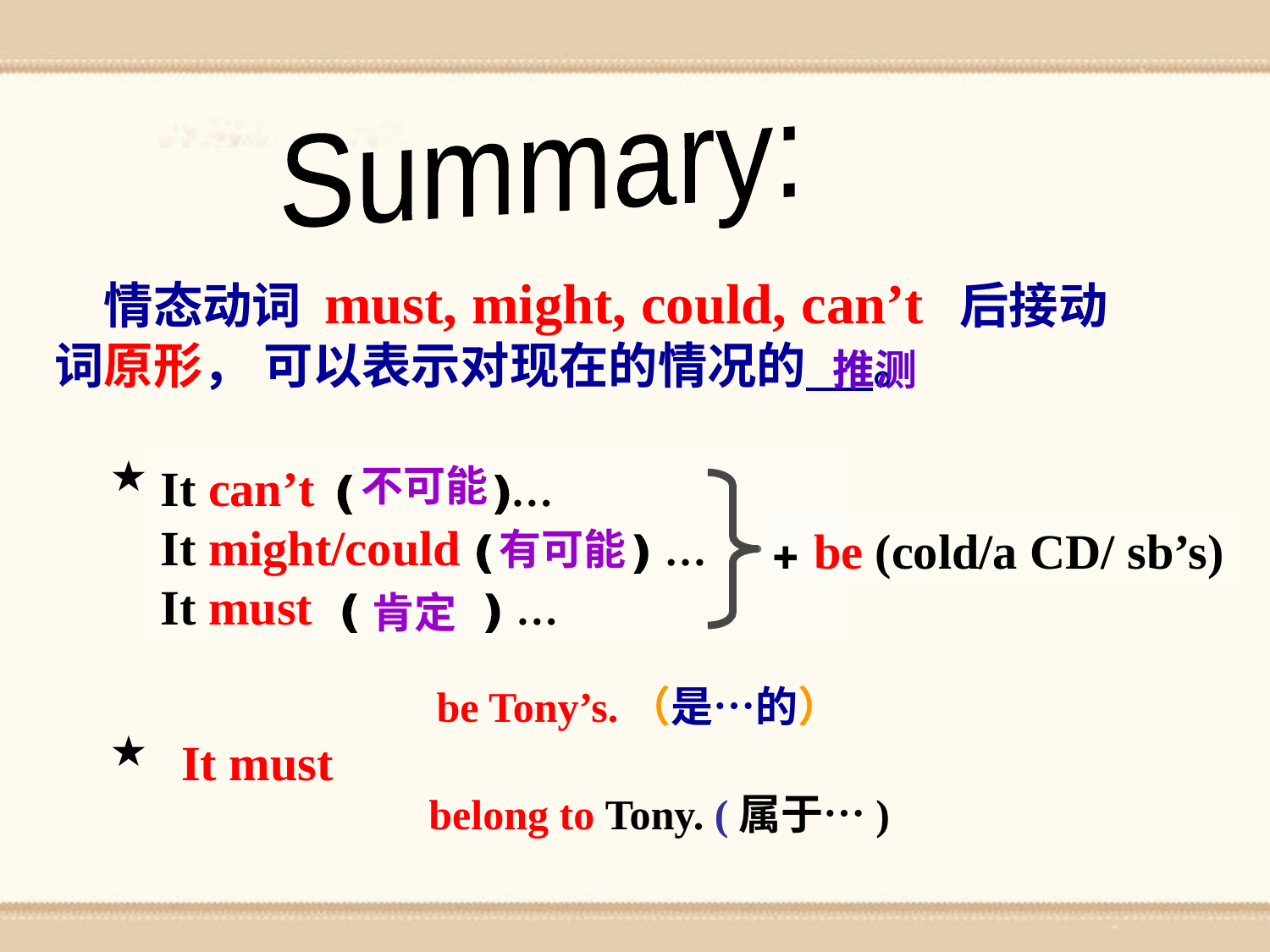

Summary:

   情态动词 must, might, could, can’t 后接动词原形， 可以表示对现在的情况的      。
推测
★
It can’t  (          )…
It might/could (          ) …
It must  (         ) …

+ be (cold/a CD/ sb’s)
不可能
有可能
肯定
                        be Tony’s.（是…的）
It must

★

belong to Tony. (属于…)